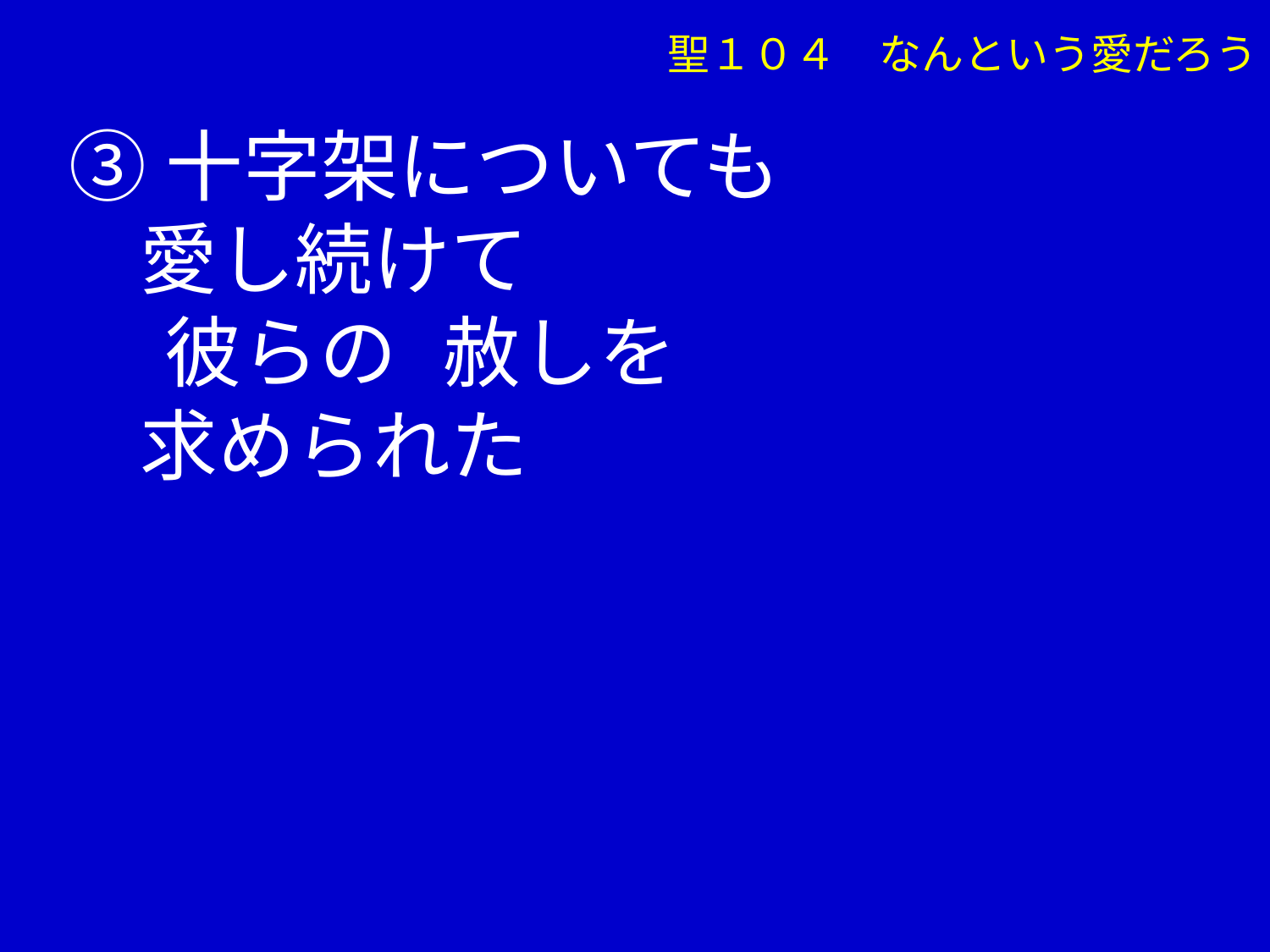

聖１０４　なんという愛だろう
③十字架についても
   愛し続けて
　 彼らの	赦しを
   求められた